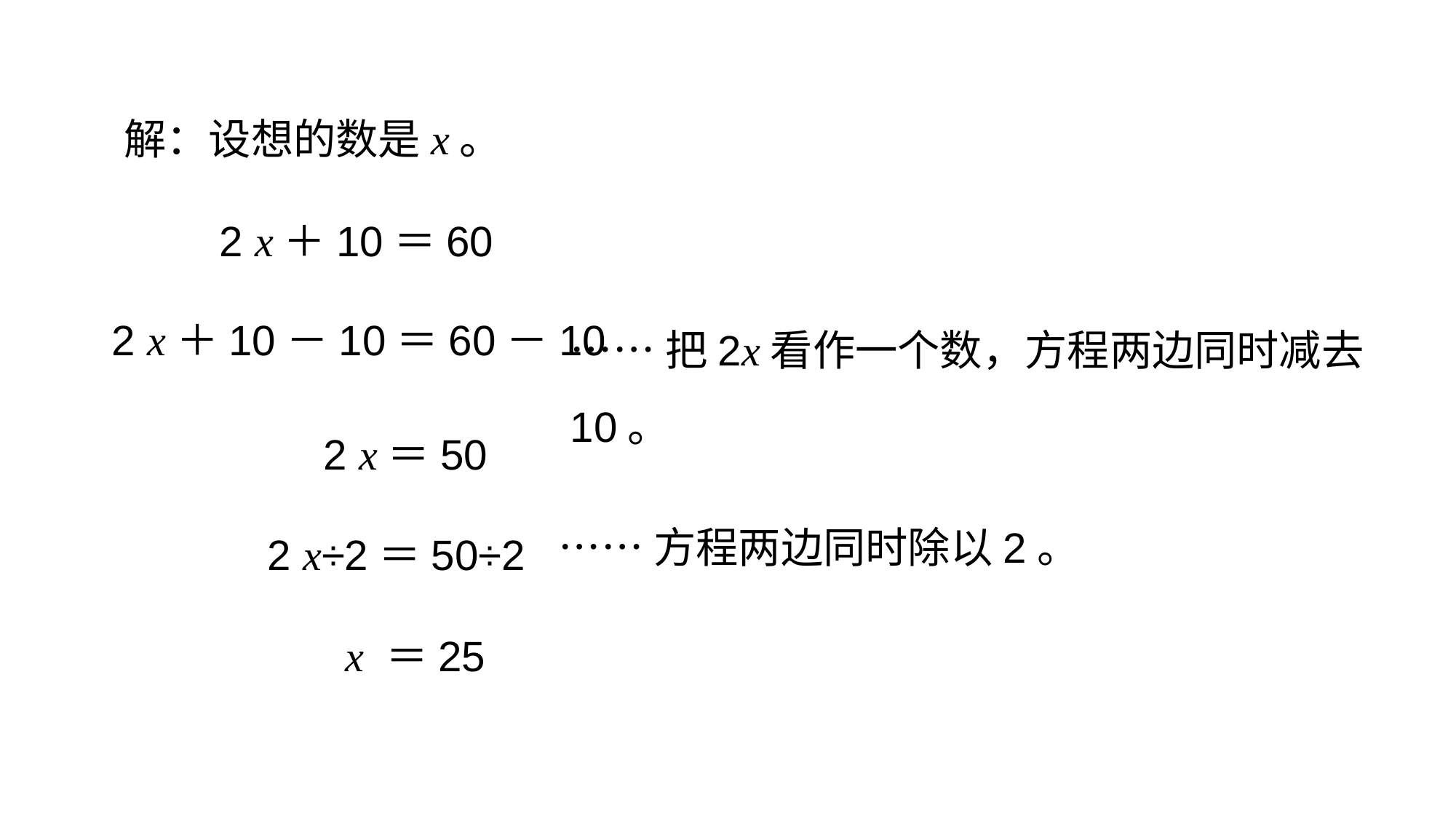

解：设想的数是x。
2 x＋10＝60
……把2x看作一个数，方程两边同时减去10。
2 x＋10－10＝60－10
2 x＝50
     2 x÷2＝50÷2
……方程两边同时除以2。
x ＝25